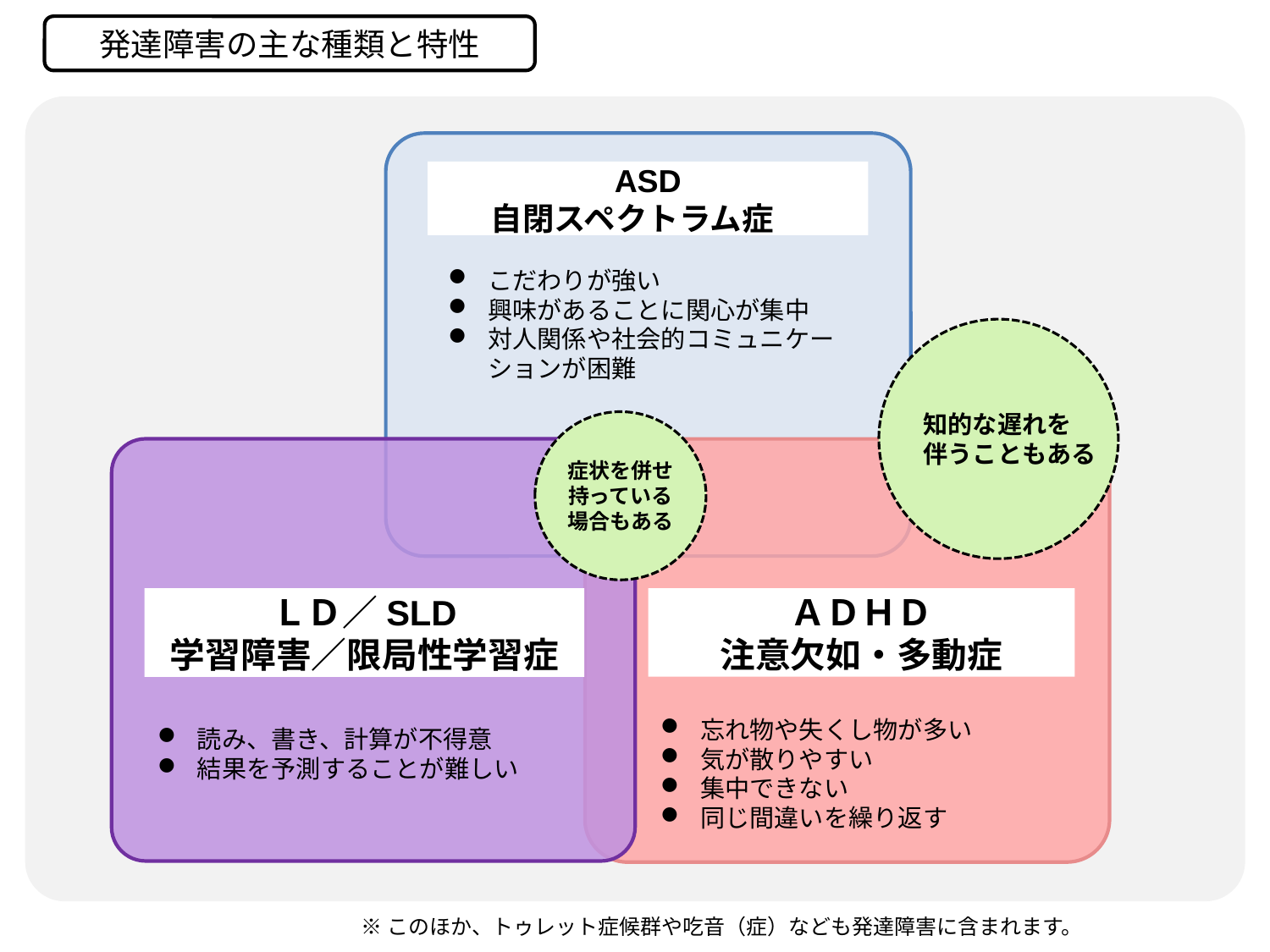

発達障害の主な種類と特性

ASD
自閉スペクトラム症
こだわりが強い
興味があることに関心が集中
対人関係や社会的コミュニケーションが困難

知的な遅れを
伴うこともある

症状を併せ持っている
場合もある

ＬＤ／SLD
学習障害／限局性学習症
ＡＤＨＤ
注意欠如・多動症
読み、書き、計算が不得意
結果を予測することが難しい
忘れ物や失くし物が多い
気が散りやすい
集中できない
同じ間違いを繰り返す
※このほか、トゥレット症候群や吃音（症）なども発達障害に含まれます。